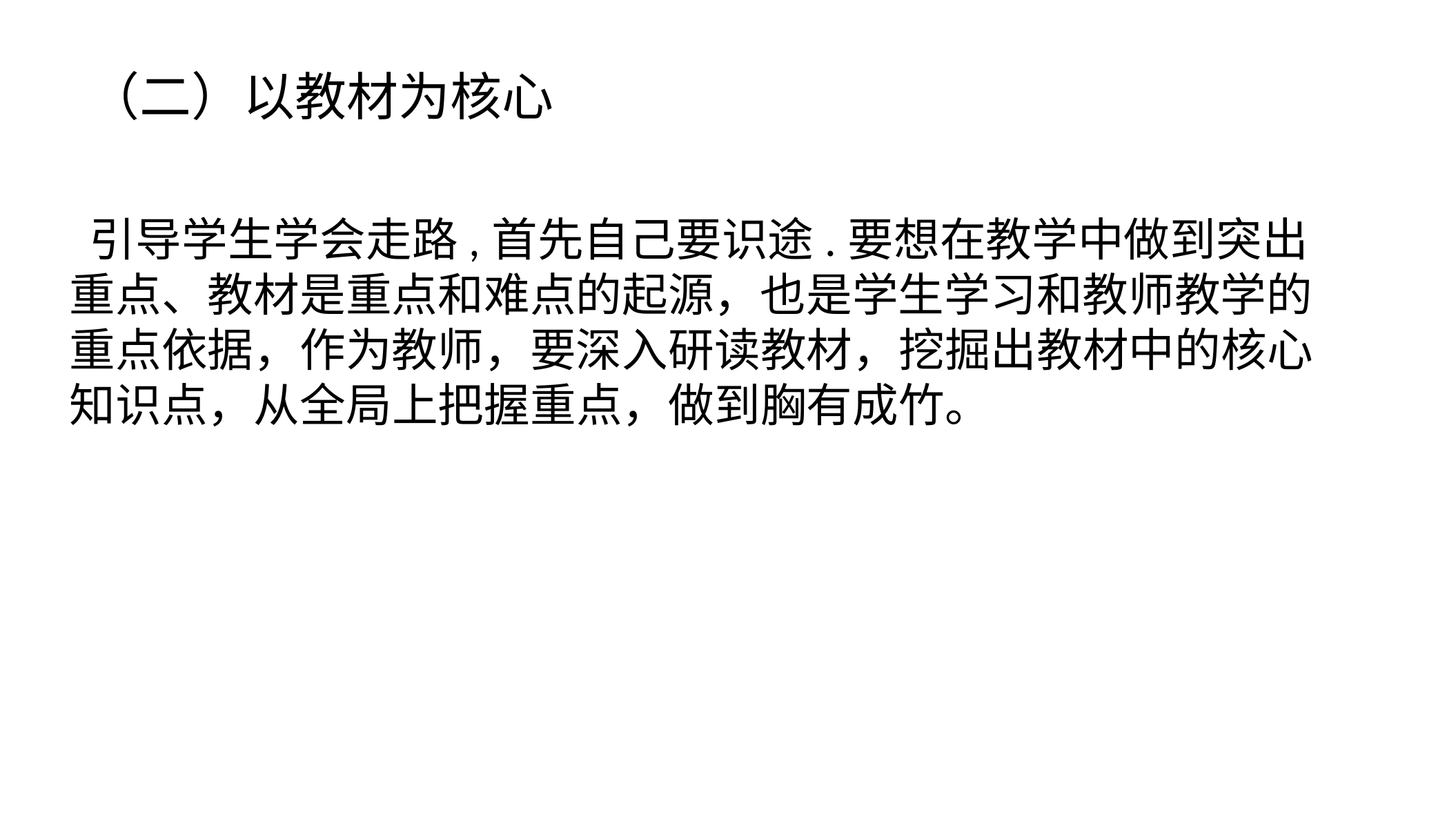

（二）以教材为核心
引导学生学会走路,首先自己要识途.要想在教学中做到突出重点、教材是重点和难点的起源，也是学生学习和教师教学的重点依据，作为教师，要深入研读教材，挖掘出教材中的核心知识点，从全局上把握重点，做到胸有成竹。